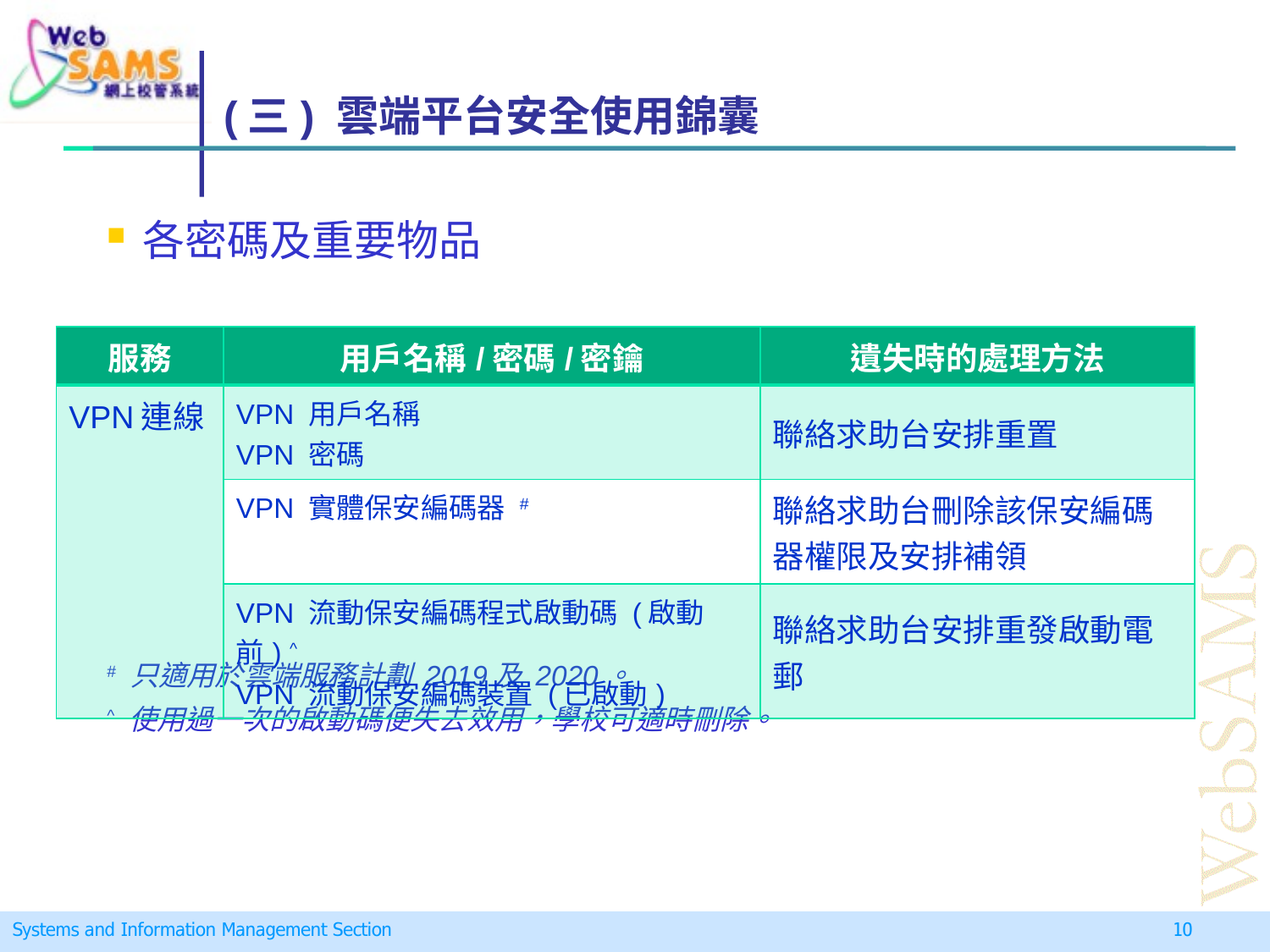

# (三) 雲端平台安全使用錦囊
各密碼及重要物品

# 只適用於雲端服務計劃 2019及 2020。
^ 使用過一次的啟動碼便失去效用，學校可適時刪除。

| 服務 | 用戶名稱/密碼/密鑰 | 遺失時的處理方法 |
| --- | --- | --- |
| VPN連線 | VPN 用戶名稱 VPN 密碼 | 聯絡求助台安排重置 |
|  | VPN 實體保安編碼器 # | 聯絡求助台刪除該保安編碼器權限及安排補領 |
|  | VPN 流動保安編碼程式啟動碼 (啟動前) ^ VPN 流動保安編碼裝置 (已啟動) | 聯絡求助台安排重發啟動電郵 |